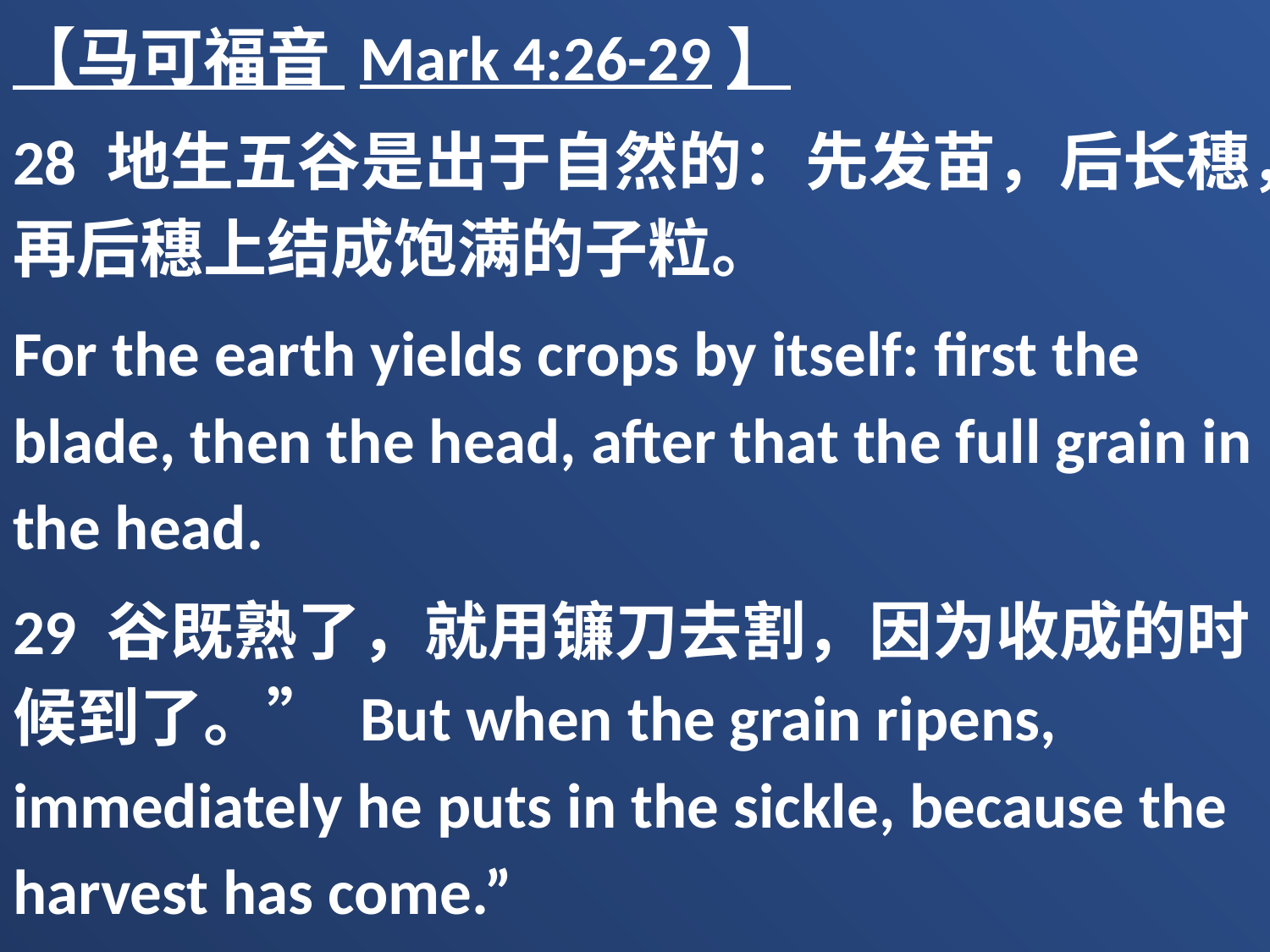

【马可福音 Mark 4:26-29】
28 地生五谷是出于自然的：先发苗，后长穗，再后穗上结成饱满的子粒。
For the earth yields crops by itself: first the blade, then the head, after that the full grain in the head.
29 谷既熟了，就用镰刀去割，因为收成的时候到了。” But when the grain ripens, immediately he puts in the sickle, because the harvest has come.”